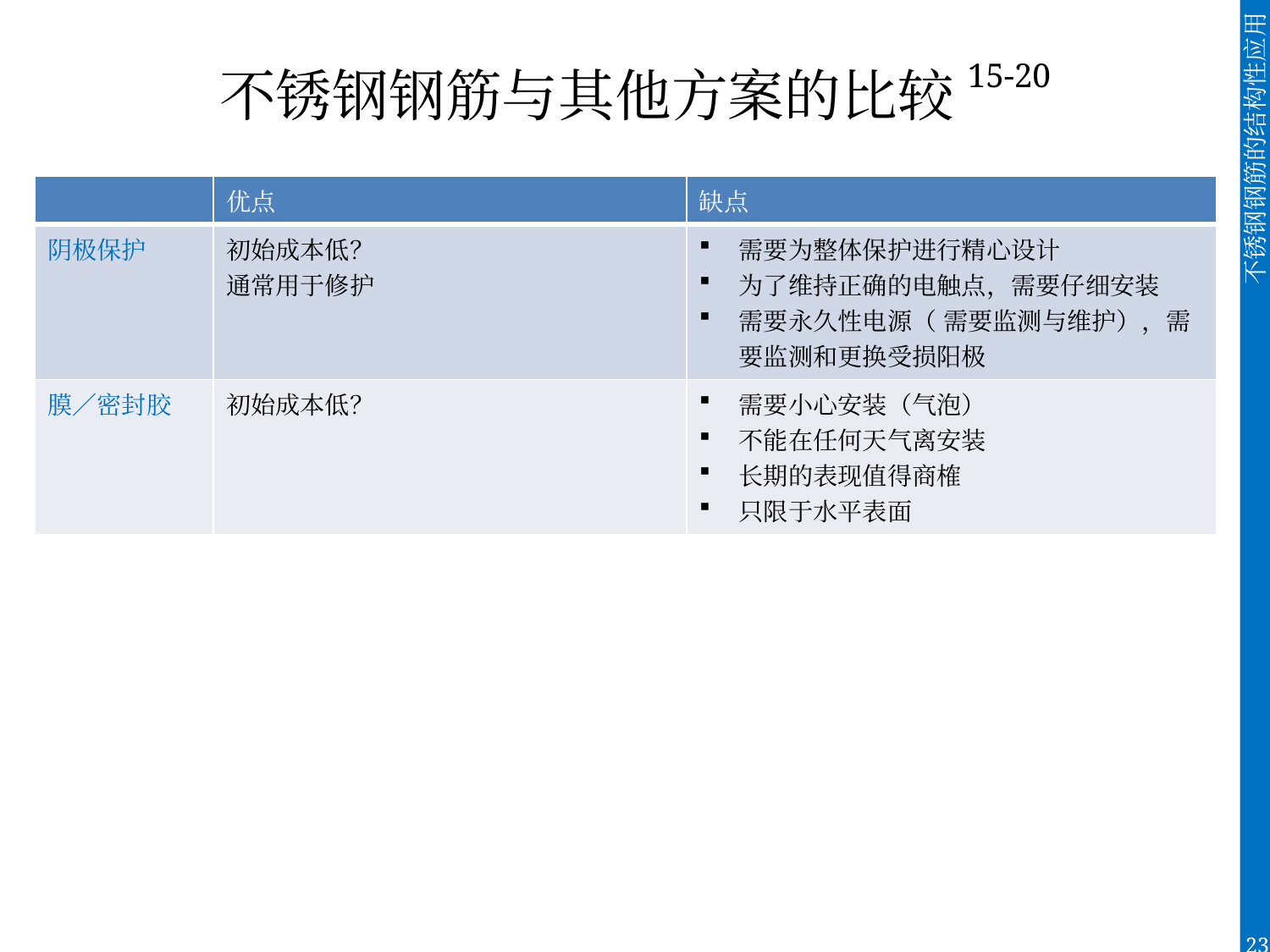

# 不锈钢钢筋与其他方案的比较15-20
|  | 优点 | 缺点 |
| --- | --- | --- |
| 阴极保护 | 初始成本低？ 通常用于修护 | 需要为整体保护进行精心设计 为了维持正确的电触点，需要仔细安装 需要永久性电源（ 需要监测与维护），需要监测和更换受损阳极 |
| 膜／密封胶 | 初始成本低？ | 需要小心安装（气泡） 不能在任何天气离安装 长期的表现值得商榷 只限于水平表面 |